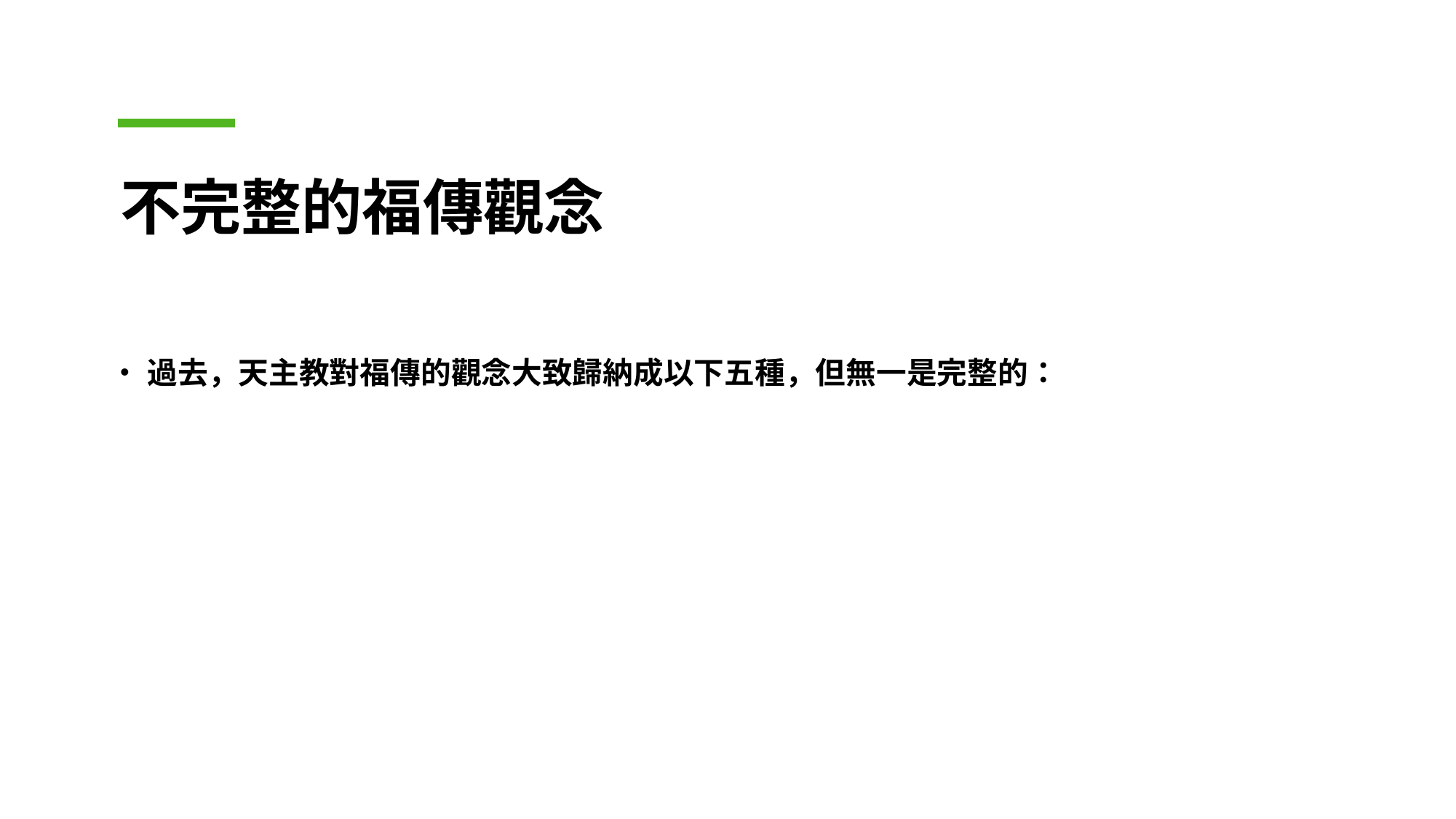

# 不完整的福傳觀念
過去，天主教對福傳的觀念大致歸納成以下五種，但無一是完整的：